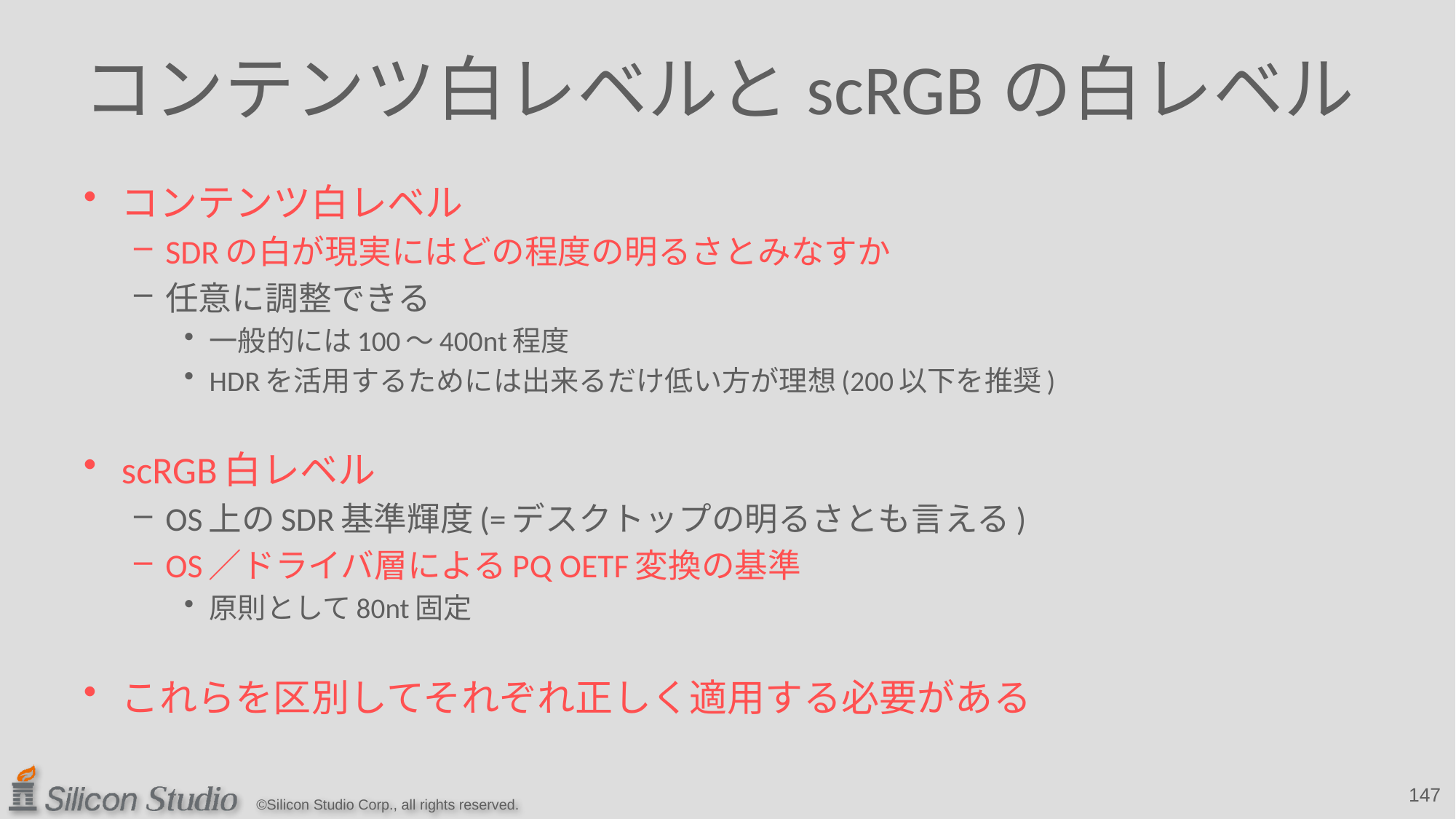

# コンテンツ白レベルとscRGBの白レベル
コンテンツ白レベル
SDRの白が現実にはどの程度の明るさとみなすか
任意に調整できる
一般的には100～400nt程度
HDRを活用するためには出来るだけ低い方が理想(200以下を推奨)

scRGB白レベル
OS上のSDR基準輝度(=デスクトップの明るさとも言える)
OS／ドライバ層によるPQ OETF変換の基準
原則として80nt固定

これらを区別してそれぞれ正しく適用する必要がある
147